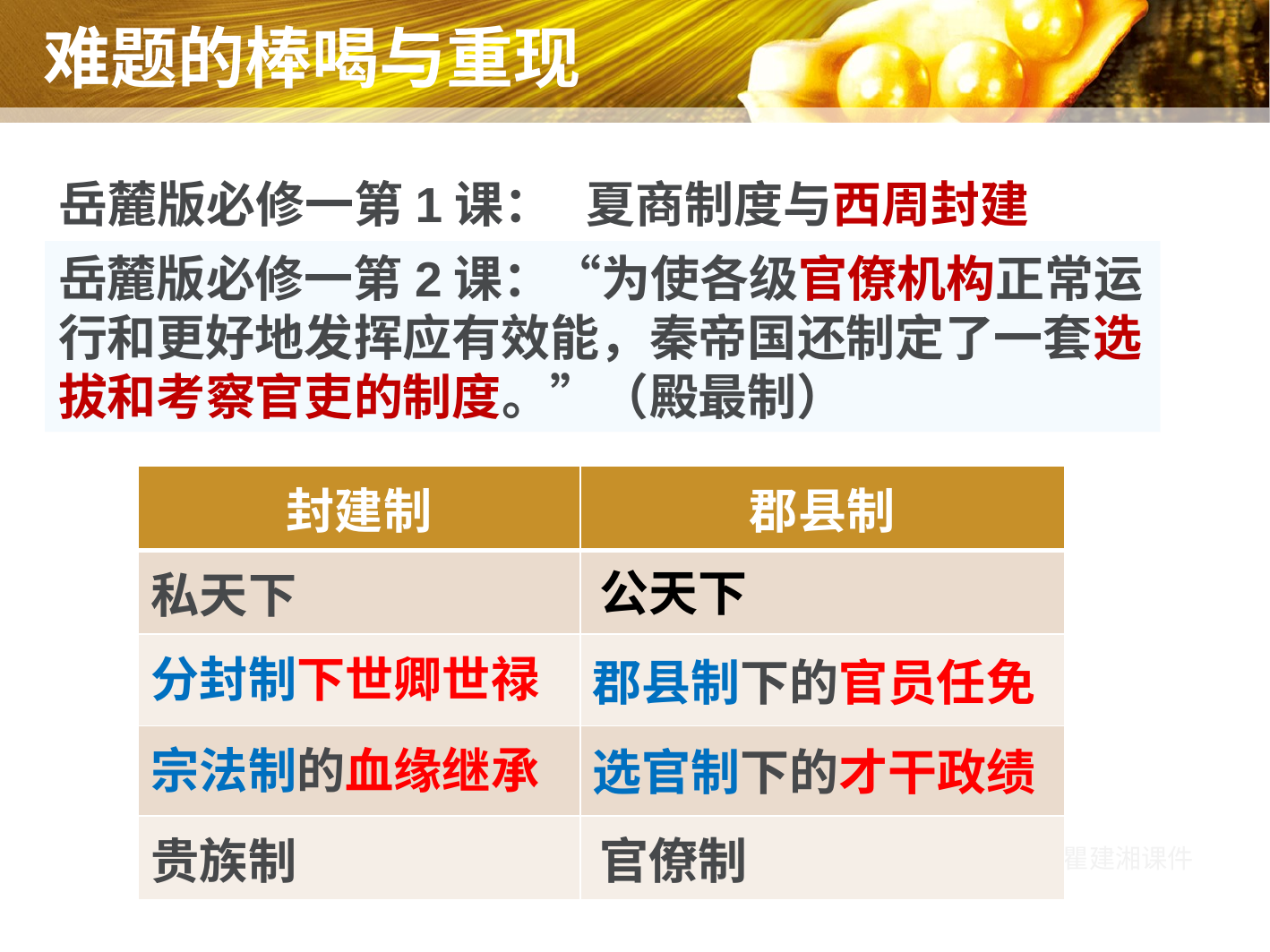

# 难题的棒喝与重现
岳麓版必修一第1课：   夏商制度与西周封建
岳麓版必修一第2课：“为使各级官僚机构正常运行和更好地发挥应有效能，秦帝国还制定了一套选拔和考察官吏的制度。”（殿最制）
| 封建制 | 郡县制 |
| --- | --- |
| 私天下 |  |
| 分封制下世卿世禄 |  |
| 宗法制的血缘继承 |  |
| 贵族制 |  |
公天下
郡县制下的官员任免
选官制下的才干政绩
官僚制